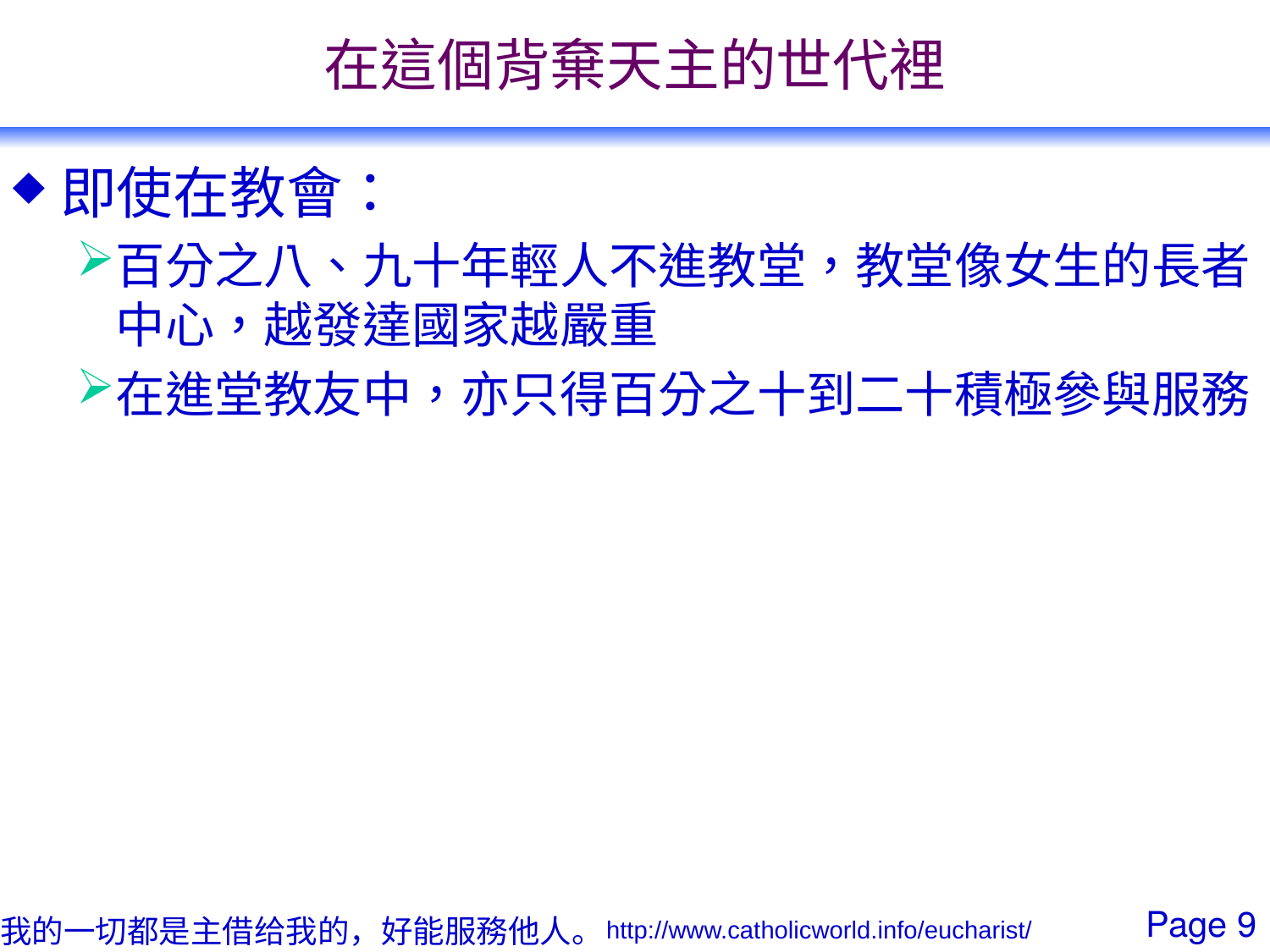

# 在這個背棄天主的世代裡
即使在教會：
百分之八、九十年輕人​​不進教堂，教堂像女生的長者中心，越發達國家越嚴重
在進堂教友中，亦只得百分之十到二十積極參與服務